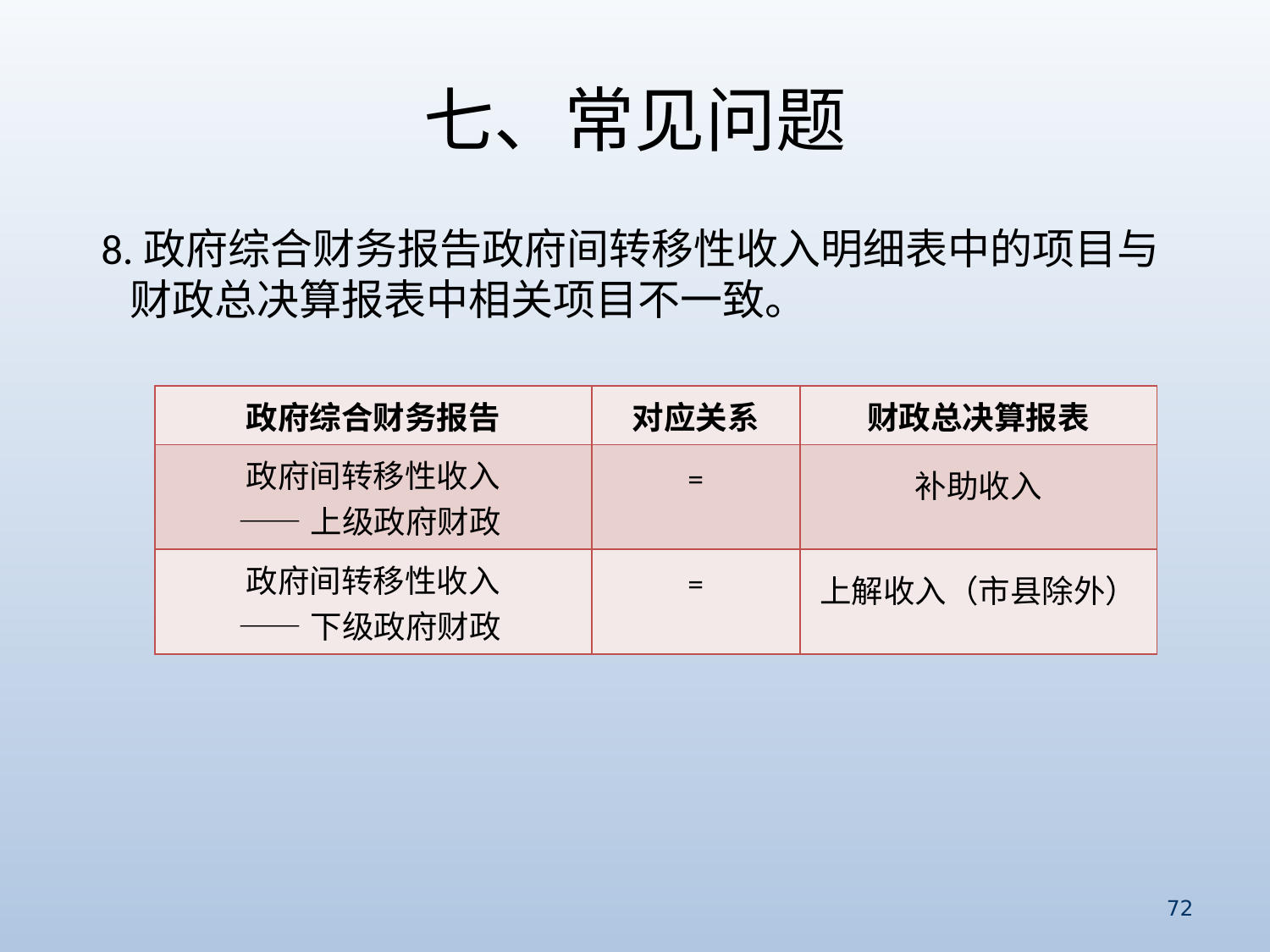

# 七、常见问题
  8.政府综合财务报告政府间转移性收入明细表中的项目与财政总决算报表中相关项目不一致。

| 政府综合财务报告 | 对应关系 | 财政总决算报表 |
| --- | --- | --- |
| 政府间转移性收入 ——上级政府财政 | = | 补助收入 |
| 政府间转移性收入 ——下级政府财政 | = | 上解收入（市县除外） |
72